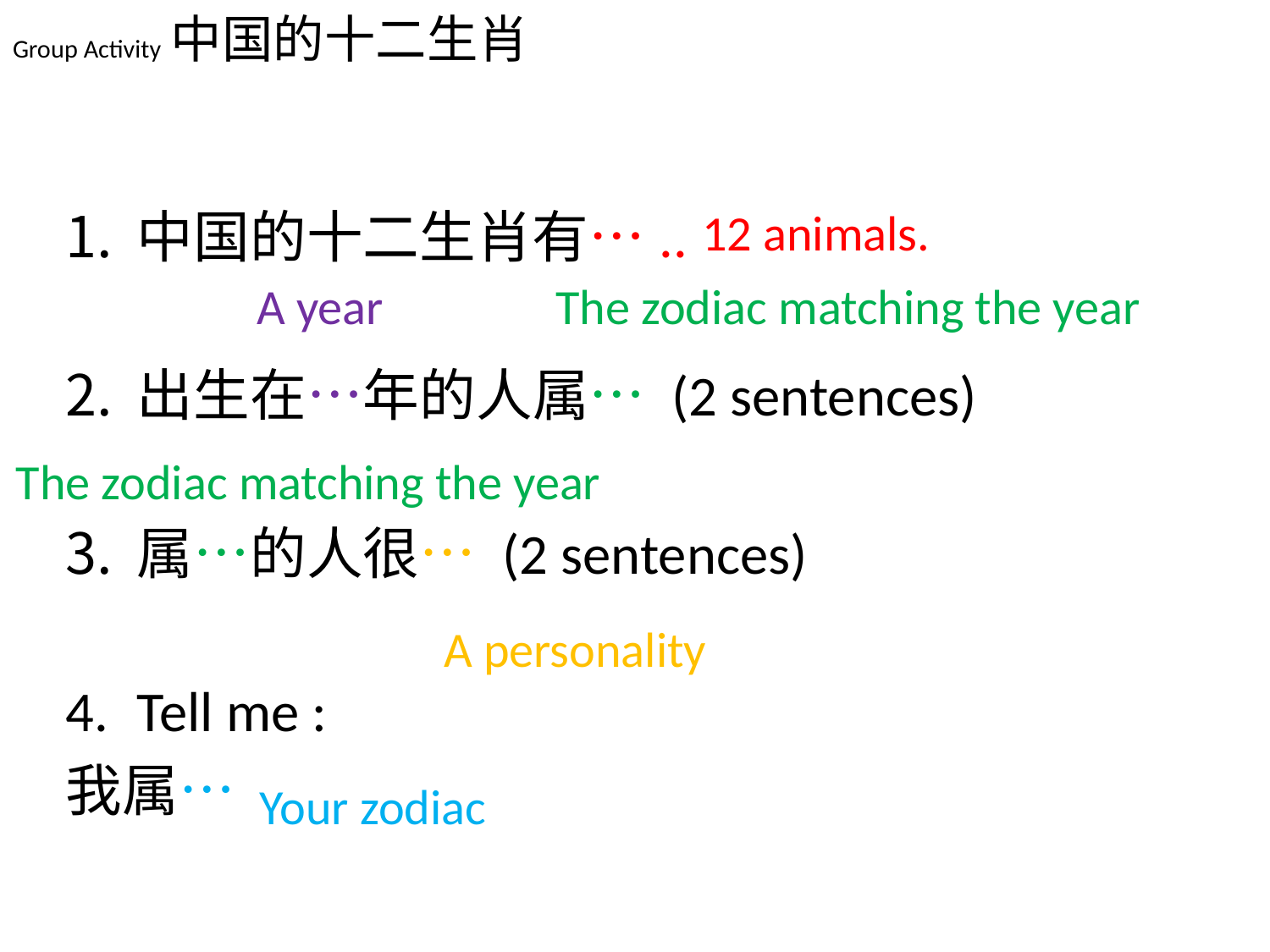

# Group Activity 中国的十二生肖
中国的十二生肖有…..

出生在…年的人属… (2 sentences)

属…的人很… (2 sentences)

Tell me :
我属…

12 animals.
A year
The zodiac matching the year
The zodiac matching the year
A personality
Your zodiac